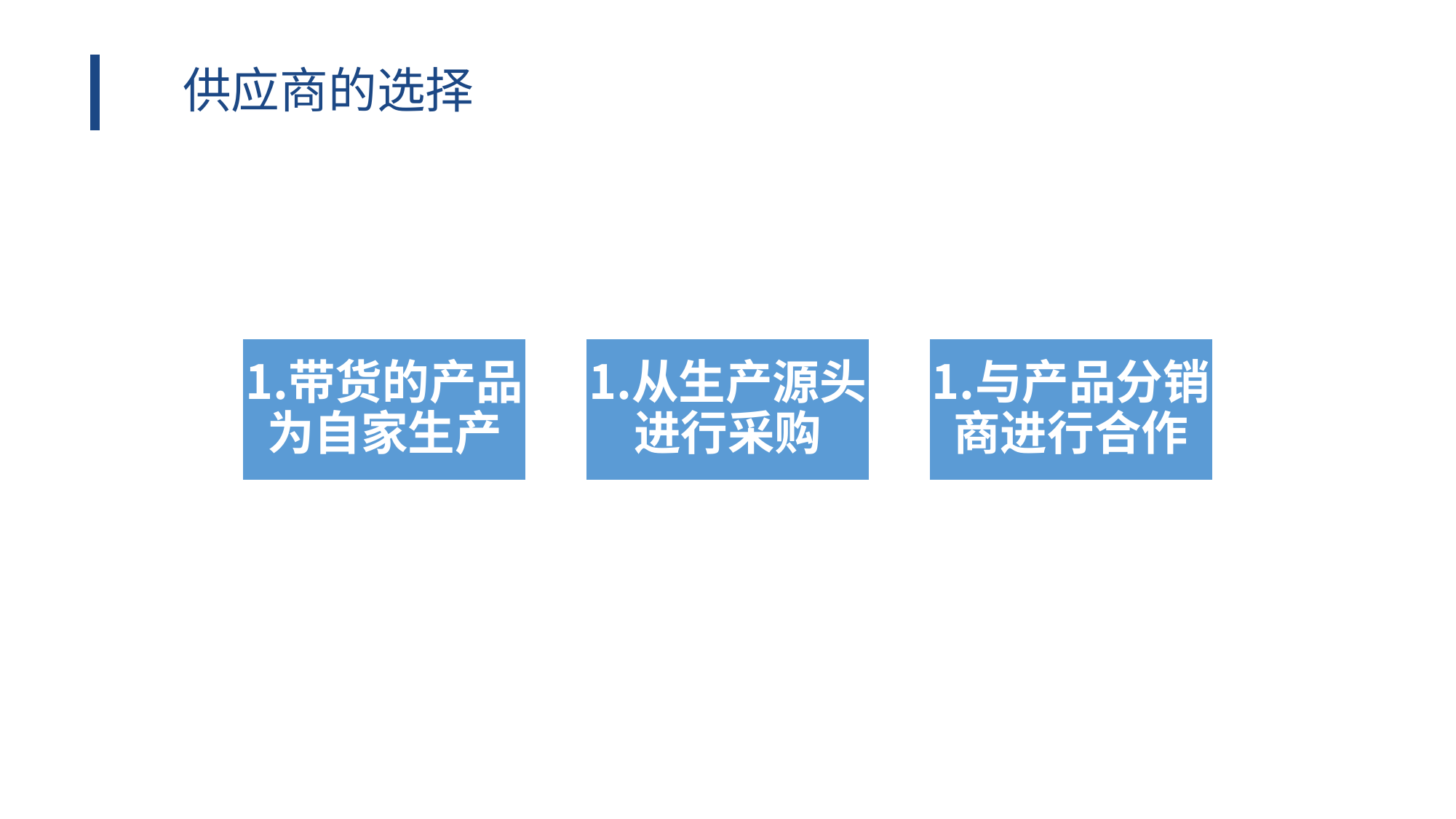

供应商的选择
带货的产品为自家生产
从生产源头进行采购
与产品分销商进行合作